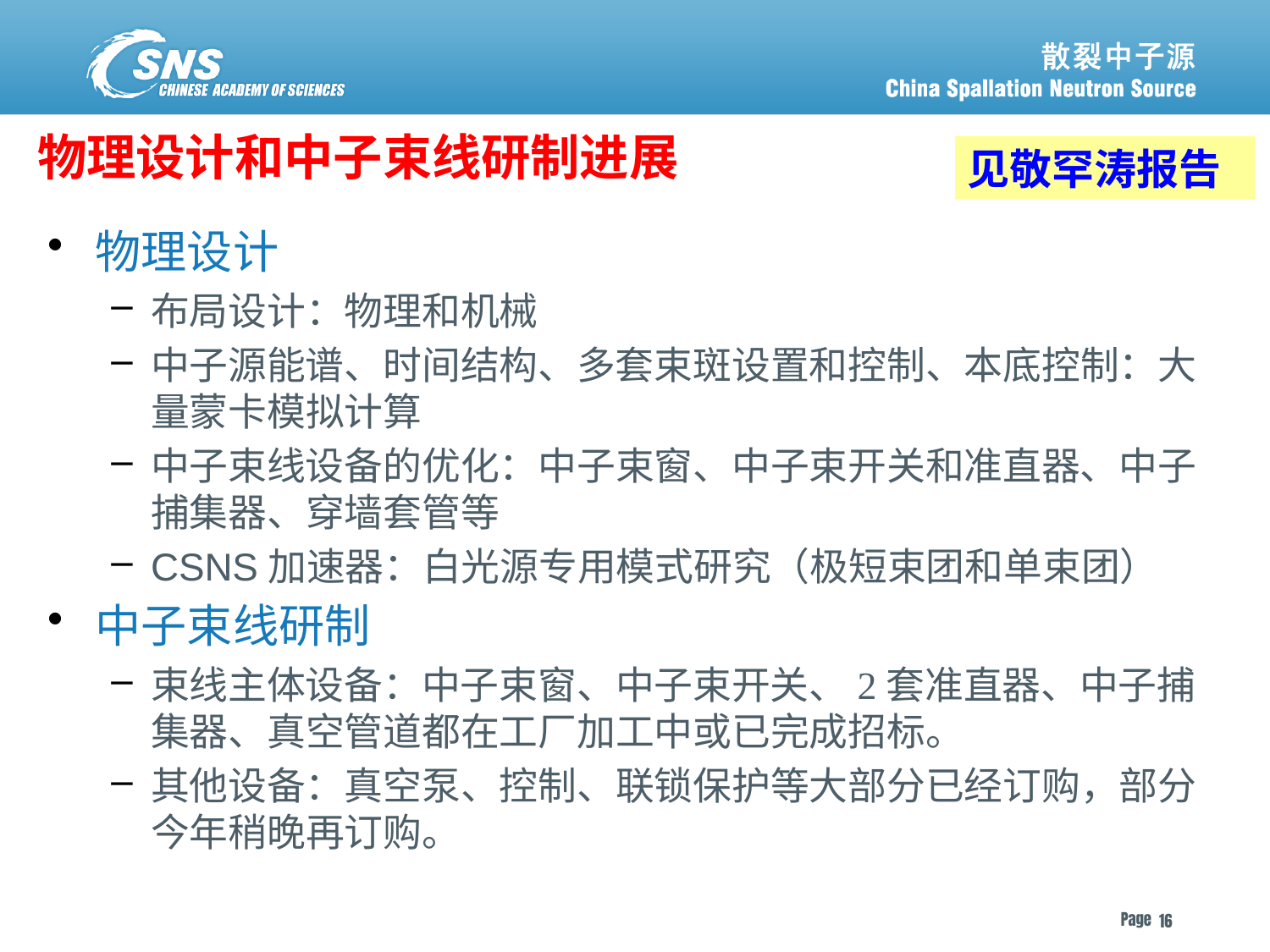

# 物理设计和中子束线研制进展
见敬罕涛报告
物理设计
布局设计：物理和机械
中子源能谱、时间结构、多套束斑设置和控制、本底控制：大量蒙卡模拟计算
中子束线设备的优化：中子束窗、中子束开关和准直器、中子捕集器、穿墙套管等
CSNS加速器：白光源专用模式研究（极短束团和单束团）
中子束线研制
束线主体设备：中子束窗、中子束开关、2套准直器、中子捕集器、真空管道都在工厂加工中或已完成招标。
其他设备：真空泵、控制、联锁保护等大部分已经订购，部分今年稍晚再订购。
16